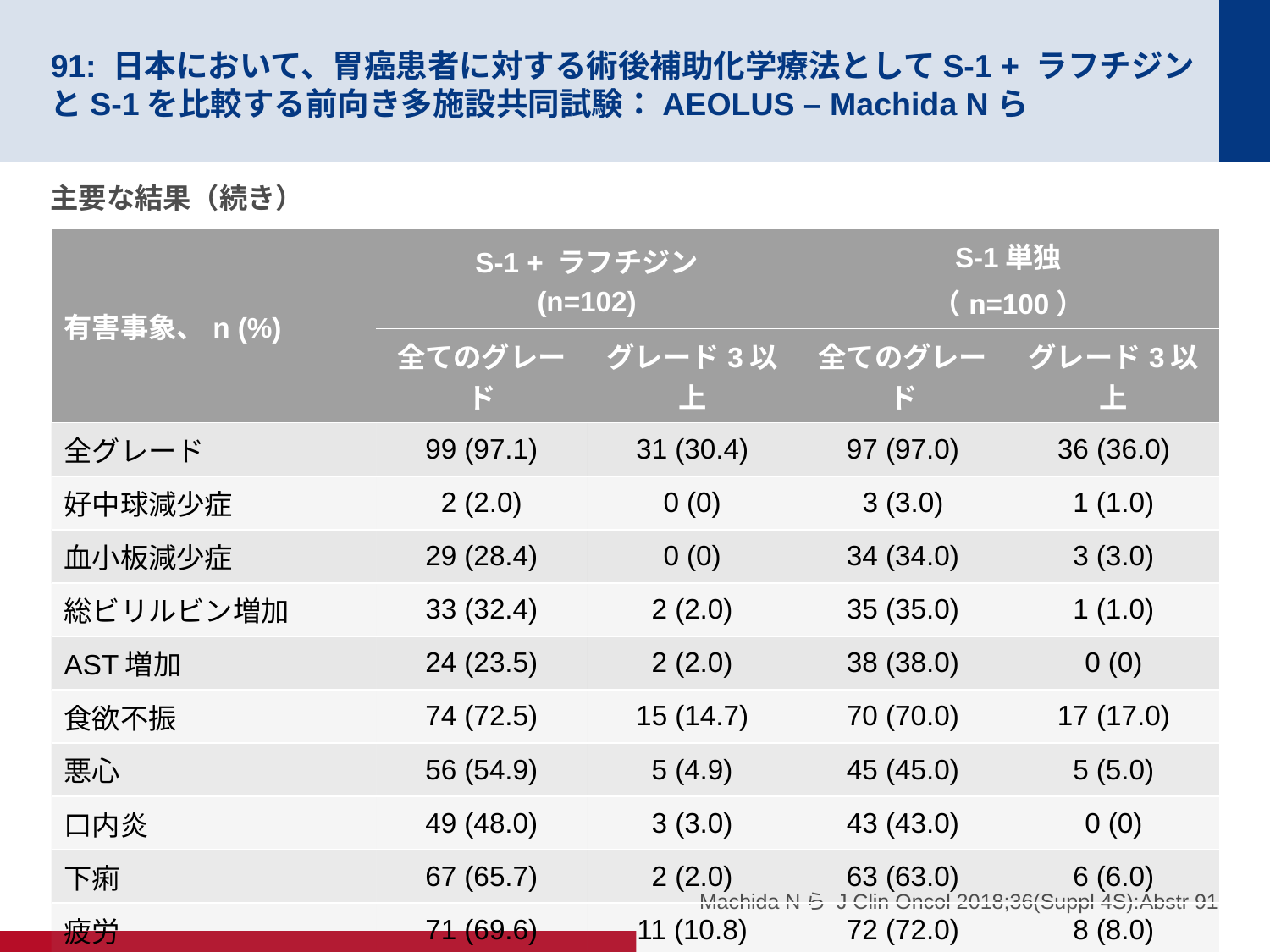

# 91: 日本において、胃癌患者に対する術後補助化学療法としてS-1 + ラフチジンとS-1を比較する前向き多施設共同試験：AEOLUS – Machida Nら
主要な結果（続き）

| 有害事象、n (%) | S-1 + ラフチジン (n=102) |  | S-1単独 （n=100） |  |
| --- | --- | --- | --- | --- |
|  | 全てのグレード | グレード3以上 | 全てのグレード | グレード3以上 |
| 全グレード | 99 (97.1) | 31 (30.4) | 97 (97.0) | 36 (36.0) |
| 好中球減少症 | 2 (2.0) | 0 (0) | 3 (3.0) | 1 (1.0) |
| 血小板減少症 | 29 (28.4) | 0 (0) | 34 (34.0) | 3 (3.0) |
| 総ビリルビン増加 | 33 (32.4) | 2 (2.0) | 35 (35.0) | 1 (1.0) |
| AST増加 | 24 (23.5) | 2 (2.0) | 38 (38.0) | 0 (0) |
| 食欲不振 | 74 (72.5) | 15 (14.7) | 70 (70.0) | 17 (17.0) |
| 悪心 | 56 (54.9) | 5 (4.9) | 45 (45.0) | 5 (5.0) |
| 口内炎 | 49 (48.0) | 3 (3.0) | 43 (43.0) | 0 (0) |
| 下痢 | 67 (65.7) | 2 (2.0) | 63 (63.0) | 6 (6.0) |
| 疲労 | 71 (69.6) | 11 (10.8) | 72 (72.0) | 8 (8.0) |
| 流涙 | 48 (47.1) | 3 (2.9) | 45 (45.0) | 1 (1.0) |
Machida Nら J Clin Oncol 2018;36(Suppl 4S):Abstr 91